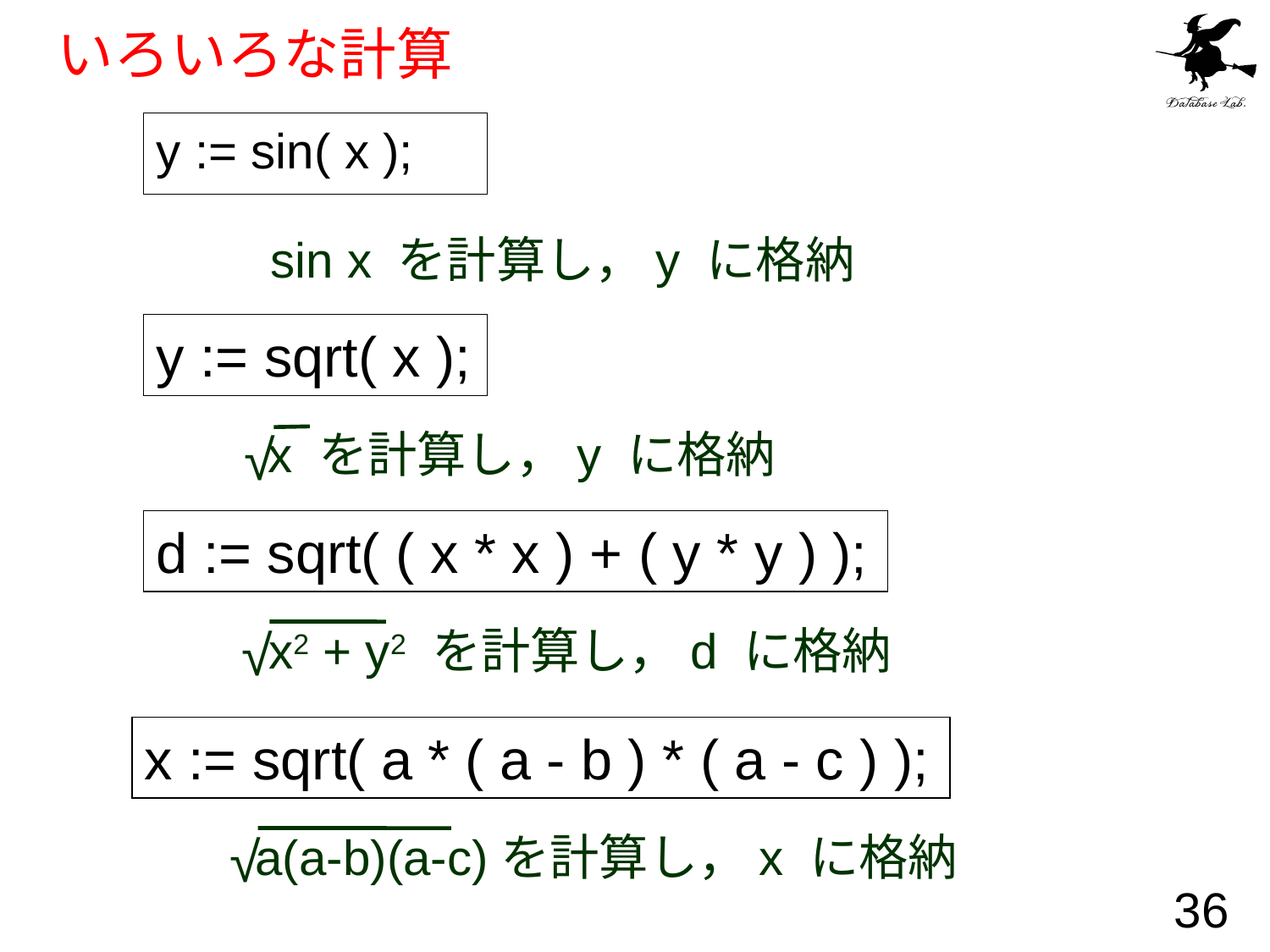

# いろいろな計算
y := sin( x );

sin x を計算し，y に格納
y := sqrt( x );
√
x を計算し，y に格納

d := sqrt( ( x * x ) + ( y * y ) );
√
x2 + y2 を計算し，d に格納

x := sqrt( a * ( a - b ) * ( a - c ) );
√
a(a-b)(a-c)を計算し，x に格納

36